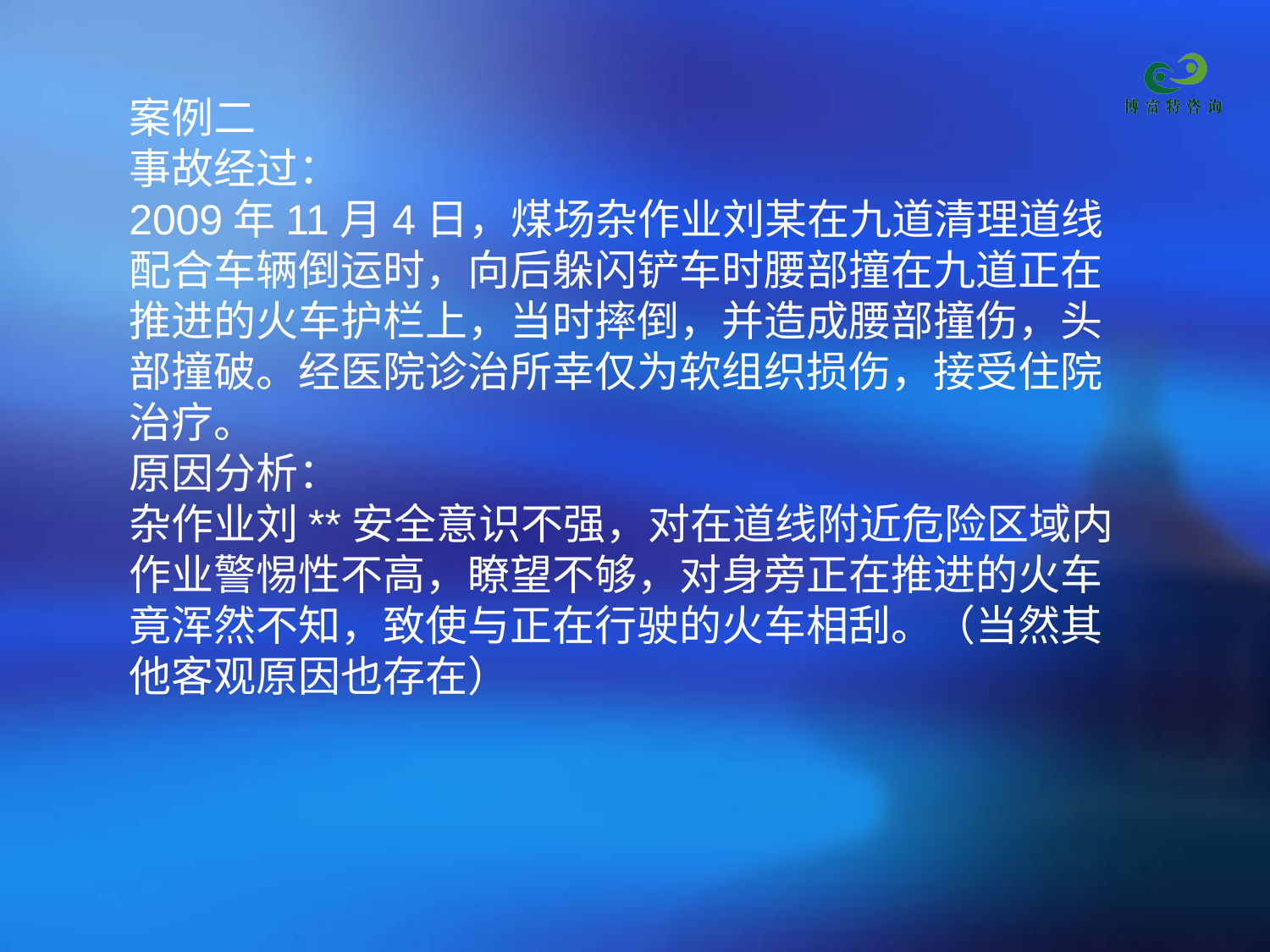

案例二
事故经过：
2009年11月4日，煤场杂作业刘某在九道清理道线配合车辆倒运时，向后躲闪铲车时腰部撞在九道正在推进的火车护栏上，当时摔倒，并造成腰部撞伤，头部撞破。经医院诊治所幸仅为软组织损伤，接受住院治疗。
原因分析：
杂作业刘**安全意识不强，对在道线附近危险区域内作业警惕性不高，瞭望不够，对身旁正在推进的火车竟浑然不知，致使与正在行驶的火车相刮。（当然其他客观原因也存在）